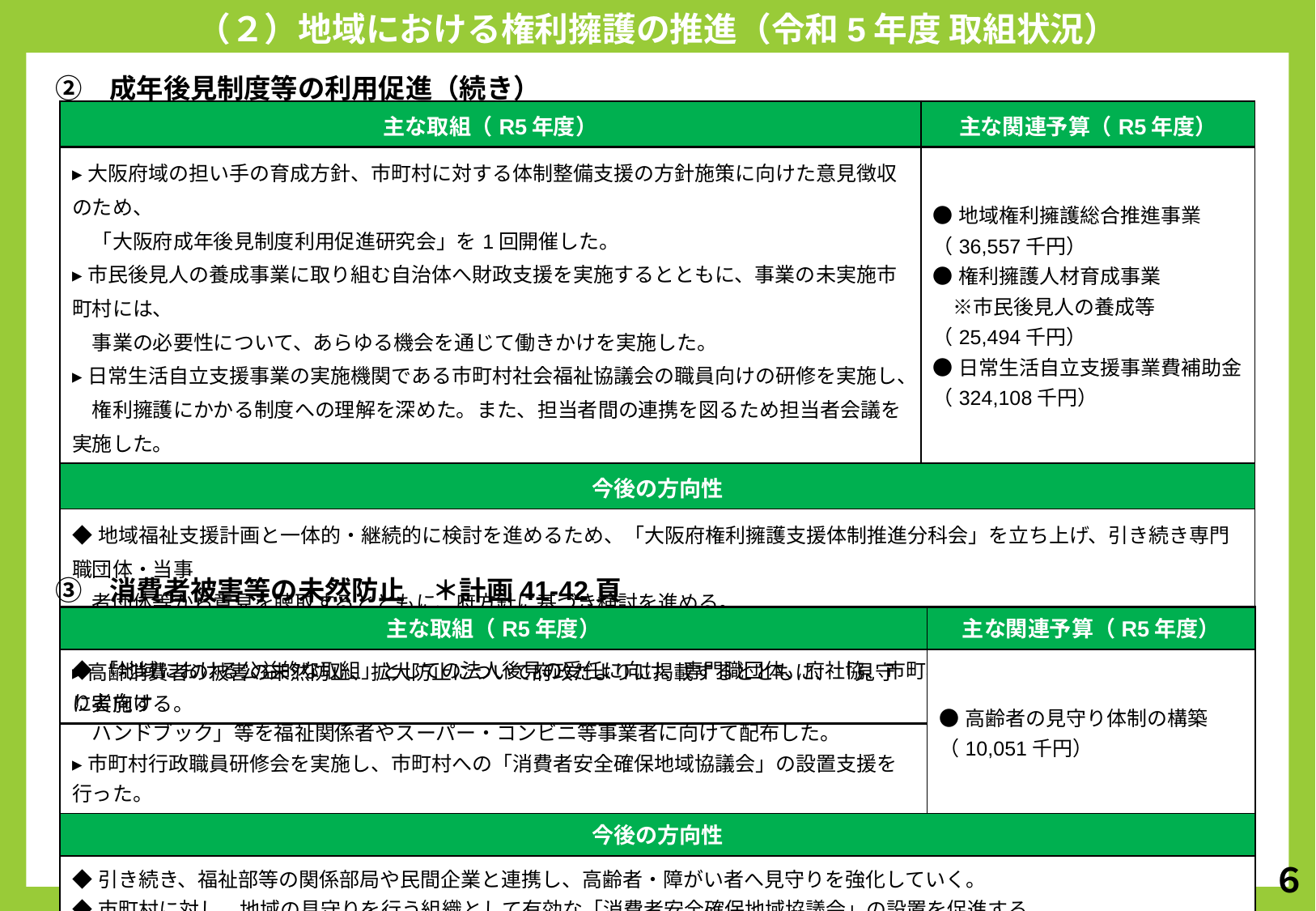

（２）地域における権利擁護の推進（令和5年度 取組状況）
　②　成年後見制度等の利用促進（続き）
| 主な取組（R5年度） | 主な関連予算（R5年度） |
| --- | --- |
| ▸大阪府域の担い手の育成方針、市町村に対する体制整備支援の方針施策に向けた意見徴収のため、 　「大阪府成年後見制度利用促進研究会」を1回開催した。 ▸市民後見人の養成事業に取り組む自治体へ財政支援を実施するとともに、事業の未実施市町村には、 　事業の必要性について、あらゆる機会を通じて働きかけを実施した。 ▸日常生活自立支援事業の実施機関である市町村社会福祉協議会の職員向けの研修を実施し、 　権利擁護にかかる制度への理解を深めた。また、担当者間の連携を図るため担当者会議を実施した。 | ●地域権利擁護総合推進事業（36,557千円） ●権利擁護人材育成事業 　※市民後見人の養成等 （25,494千円） ●日常生活自立支援事業費補助金 （324,108千円） |
| 今後の方向性 |  |
| ◆地域福祉支援計画と一体的・継続的に検討を進めるため、「大阪府権利擁護支援体制推進分科会」を立ち上げ、引き続き専門職団体・当事 　者団体等から意見を聴取するとともに、府方針に基づき検討を進める。 ◆市町村の役割について理解を促すとともに、地域連携ネットワークの構築が進むよう、市町村意見交換会を開催する。 ◆「地域における公益的な取組」としての法人後見の受任に向け、専門職団体、府社協、市町村中核機関等と連携を図り、円滑に実施する。 |  |
　③　消費者被害等の未然防止　＊計画41-42頁
| 主な取組（R5年度） | 主な関連予算（R5年度） |
| --- | --- |
| ▸高齢消費者の被害の未然防止、拡大防止について府政だよりに掲載するとともに、「見守り者向け 　ハンドブック」等を福祉関係者やスーパー・コンビニ等事業者に向けて配布した。 ▸市町村行政職員研修会を実施し、市町村への「消費者安全確保地域協議会」の設置支援を行った。 | ●高齢者の見守り体制の構築 （10,051千円） |
| 今後の方向性 |  |
| ◆引き続き、福祉部等の関係部局や民間企業と連携し、高齢者・障がい者へ見守りを強化していく。 ◆市町村に対し、地域の見守りを行う組織として有効な「消費者安全確保地域協議会」の設置を促進する。 |  |
６